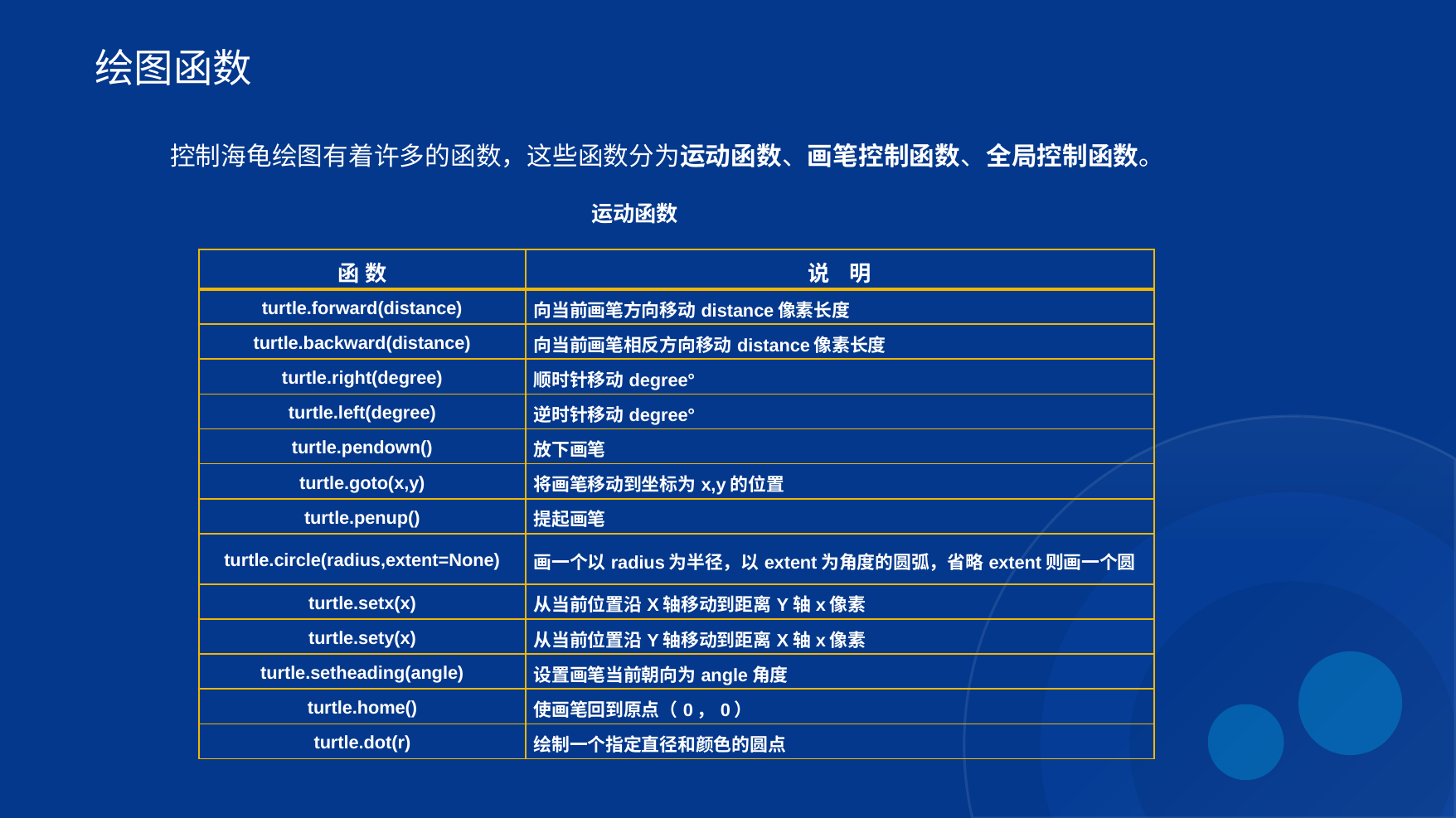

绘图函数
控制海龟绘图有着许多的函数，这些函数分为运动函数、画笔控制函数、全局控制函数。
运动函数
| 函 数 | 说 明 |
| --- | --- |
| turtle.forward(distance) | 向当前画笔方向移动distance像素长度 |
| turtle.backward(distance) | 向当前画笔相反方向移动distance像素长度 |
| turtle.right(degree) | 顺时针移动degree° |
| turtle.left(degree) | 逆时针移动degree° |
| turtle.pendown() | 放下画笔 |
| turtle.goto(x,y) | 将画笔移动到坐标为x,y的位置 |
| turtle.penup() | 提起画笔 |
| turtle.circle(radius,extent=None) | 画一个以radius为半径，以extent为角度的圆弧，省略extent则画一个圆 |
| turtle.setx(x) | 从当前位置沿X轴移动到距离Y轴x像素 |
| turtle.sety(x) | 从当前位置沿Y轴移动到距离X轴x像素 |
| turtle.setheading(angle) | 设置画笔当前朝向为angle角度 |
| turtle.home() | 使画笔回到原点（0，0） |
| turtle.dot(r) | 绘制一个指定直径和颜色的圆点 |